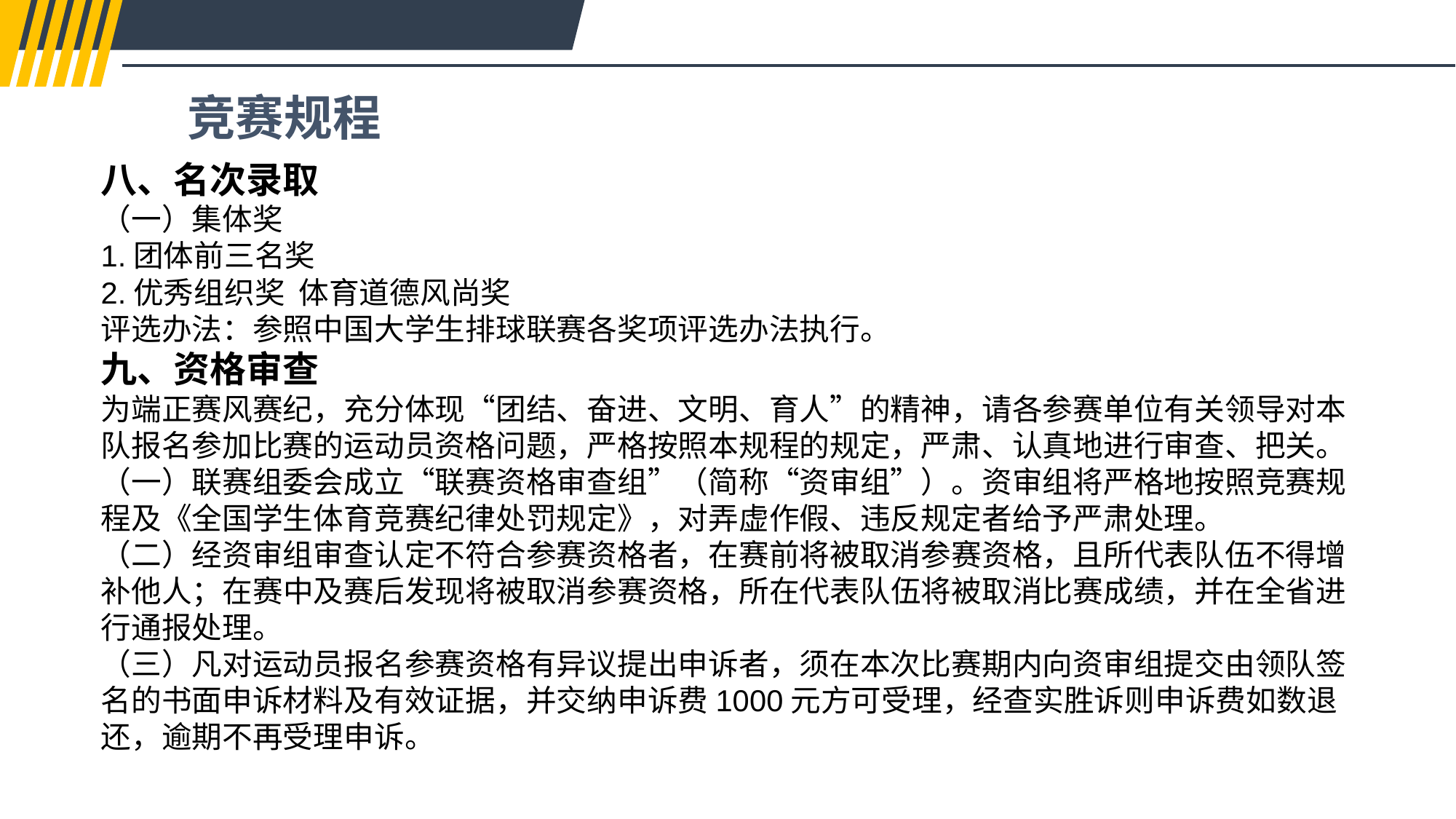

竞赛规程
八、名次录取
（一）集体奖
1.团体前三名奖
2.优秀组织奖  体育道德风尚奖
评选办法：参照中国大学生排球联赛各奖项评选办法执行。
九、资格审查
为端正赛风赛纪，充分体现“团结、奋进、文明、育人”的精神，请各参赛单位有关领导对本队报名参加比赛的运动员资格问题，严格按照本规程的规定，严肃、认真地进行审查、把关。
（一）联赛组委会成立“联赛资格审查组”（简称“资审组”）。资审组将严格地按照竞赛规程及《全国学生体育竞赛纪律处罚规定》，对弄虚作假、违反规定者给予严肃处理。
（二）经资审组审查认定不符合参赛资格者，在赛前将被取消参赛资格，且所代表队伍不得增补他人；在赛中及赛后发现将被取消参赛资格，所在代表队伍将被取消比赛成绩，并在全省进行通报处理。
（三）凡对运动员报名参赛资格有异议提出申诉者，须在本次比赛期内向资审组提交由领队签名的书面申诉材料及有效证据，并交纳申诉费1000元方可受理，经查实胜诉则申诉费如数退还，逾期不再受理申诉。